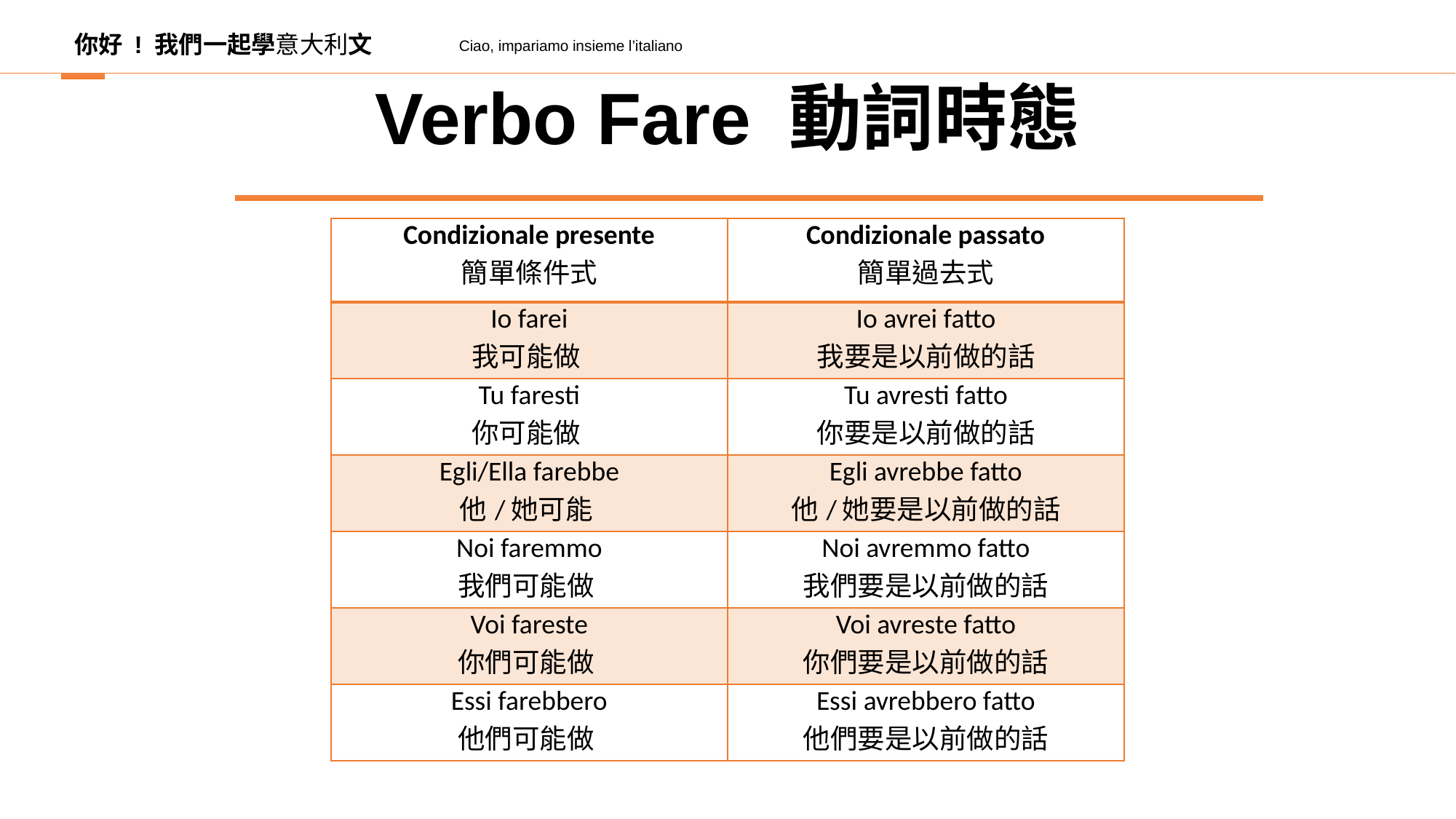

你好 ! 我們一起學意大利文
Ciao, impariamo insieme l’italiano

Verbo Fare 動詞時態

| Condizionale presente 簡單條件式 | Condizionale passato 簡單過去式 |
| --- | --- |
| Io farei 我可能做 | Io avrei fatto 我要是以前做的話 |
| Tu faresti 你可能做 | Tu avresti fatto 你要是以前做的話 |
| Egli/Ella farebbe 他/她可能 | Egli avrebbe fatto 他/她要是以前做的話 |
| Noi faremmo 我們可能做 | Noi avremmo fatto 我們要是以前做的話 |
| Voi fareste 你們可能做 | Voi avreste fatto 你們要是以前做的話 |
| Essi farebbero 他們可能做 | Essi avrebbero fatto 他們要是以前做的話 |